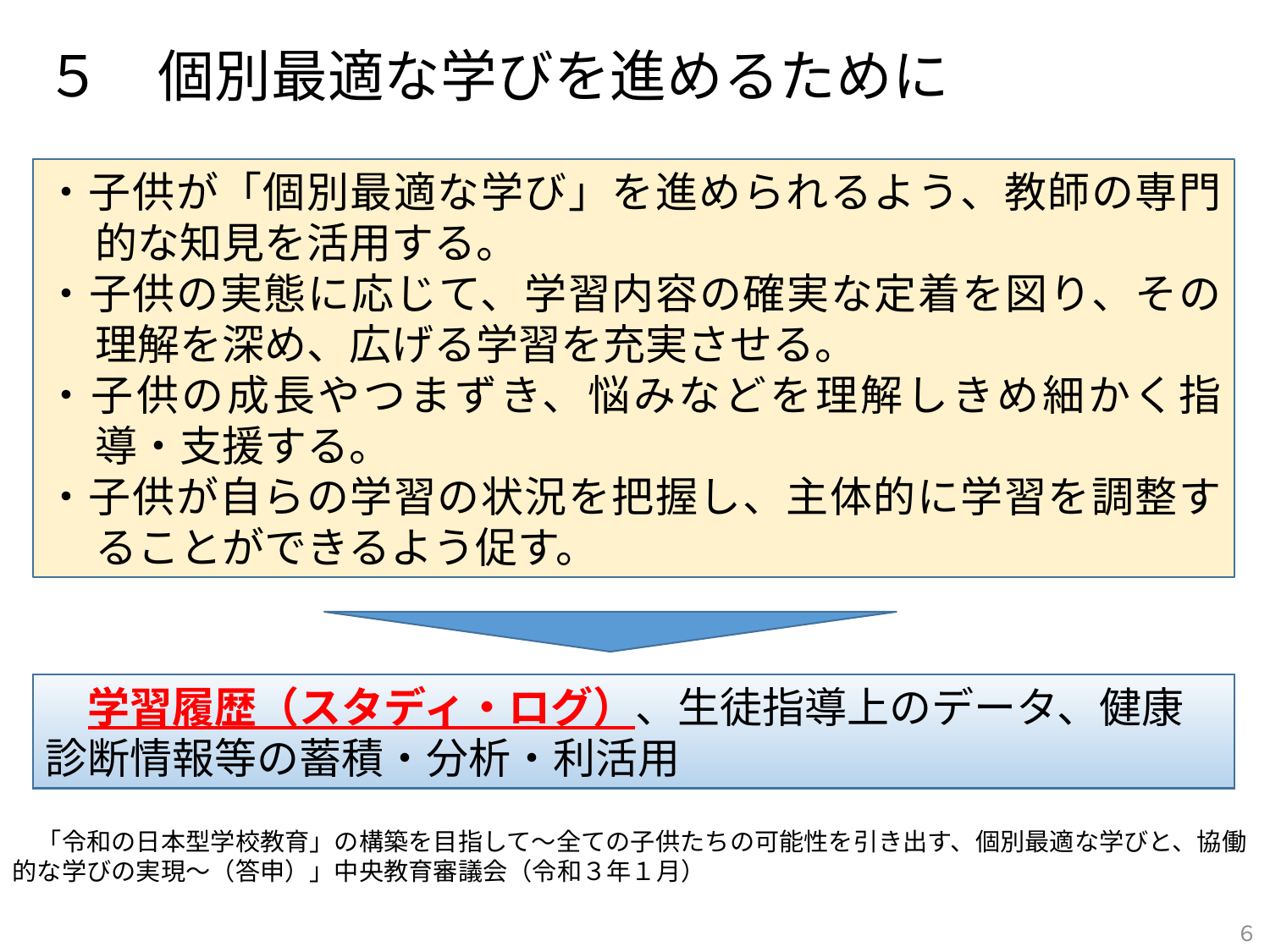

５　個別最適な学びを進めるために
・子供が「個別最適な学び」を進められるよう、教師の専門的な知見を活用する。
・子供の実態に応じて、学習内容の確実な定着を図り、その理解を深め、広げる学習を充実させる。
・子供の成長やつまずき、悩みなどを理解しきめ細かく指導・支援する。
・子供が自らの学習の状況を把握し、主体的に学習を調整することができるよう促す。

　学習履歴（スタディ・ログ）、生徒指導上のデータ、健康診断情報等の蓄積・分析・利活用
　「令和の日本型学校教育」の構築を目指して～全ての子供たちの可能性を引き出す、個別最適な学びと、協働的な学びの実現～（答申）」中央教育審議会（令和３年１月）
６